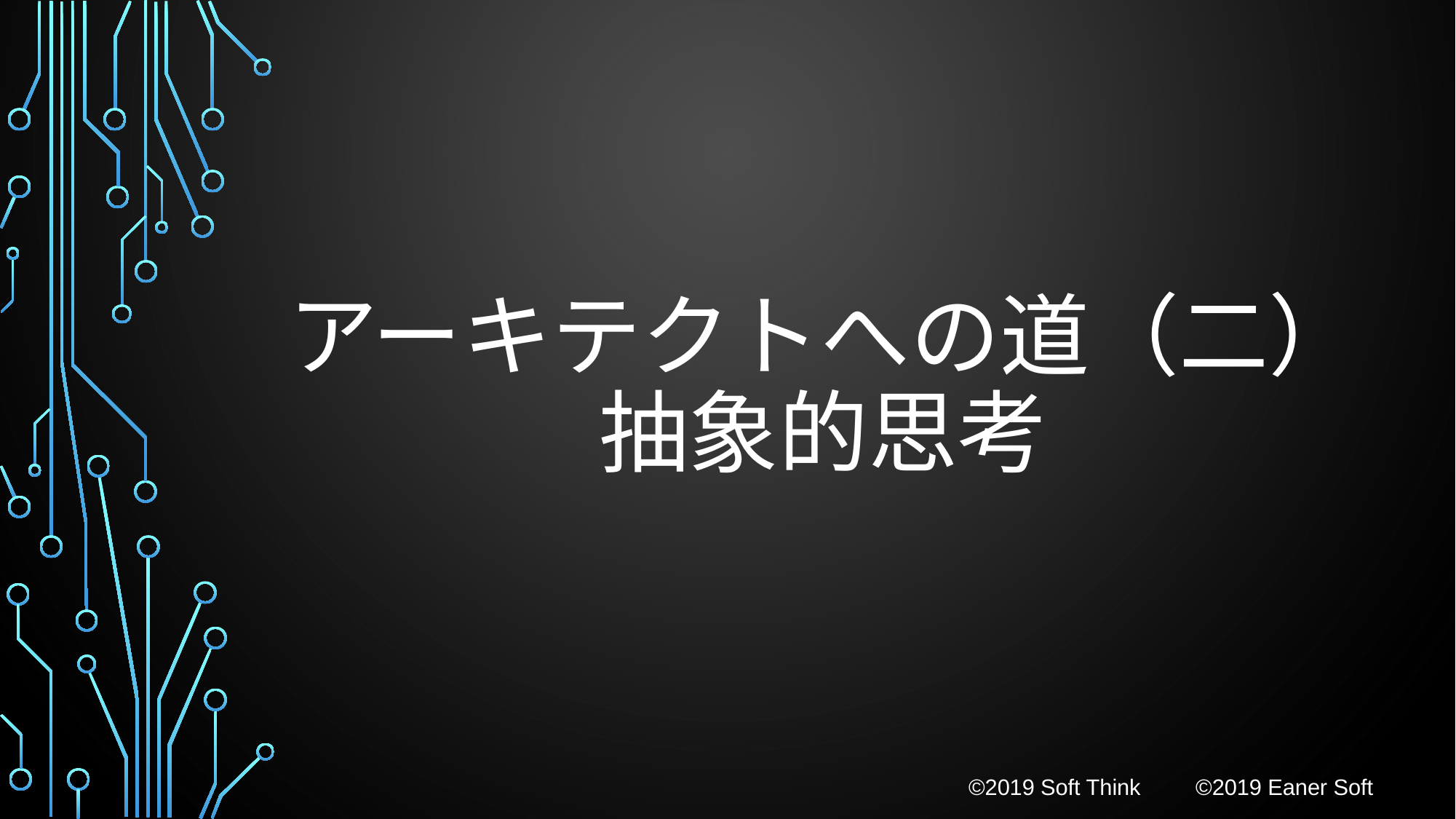

# アーキテクトへの道（二） 抽象的思考
©2019 Soft Think 　　©2019 Eaner Soft